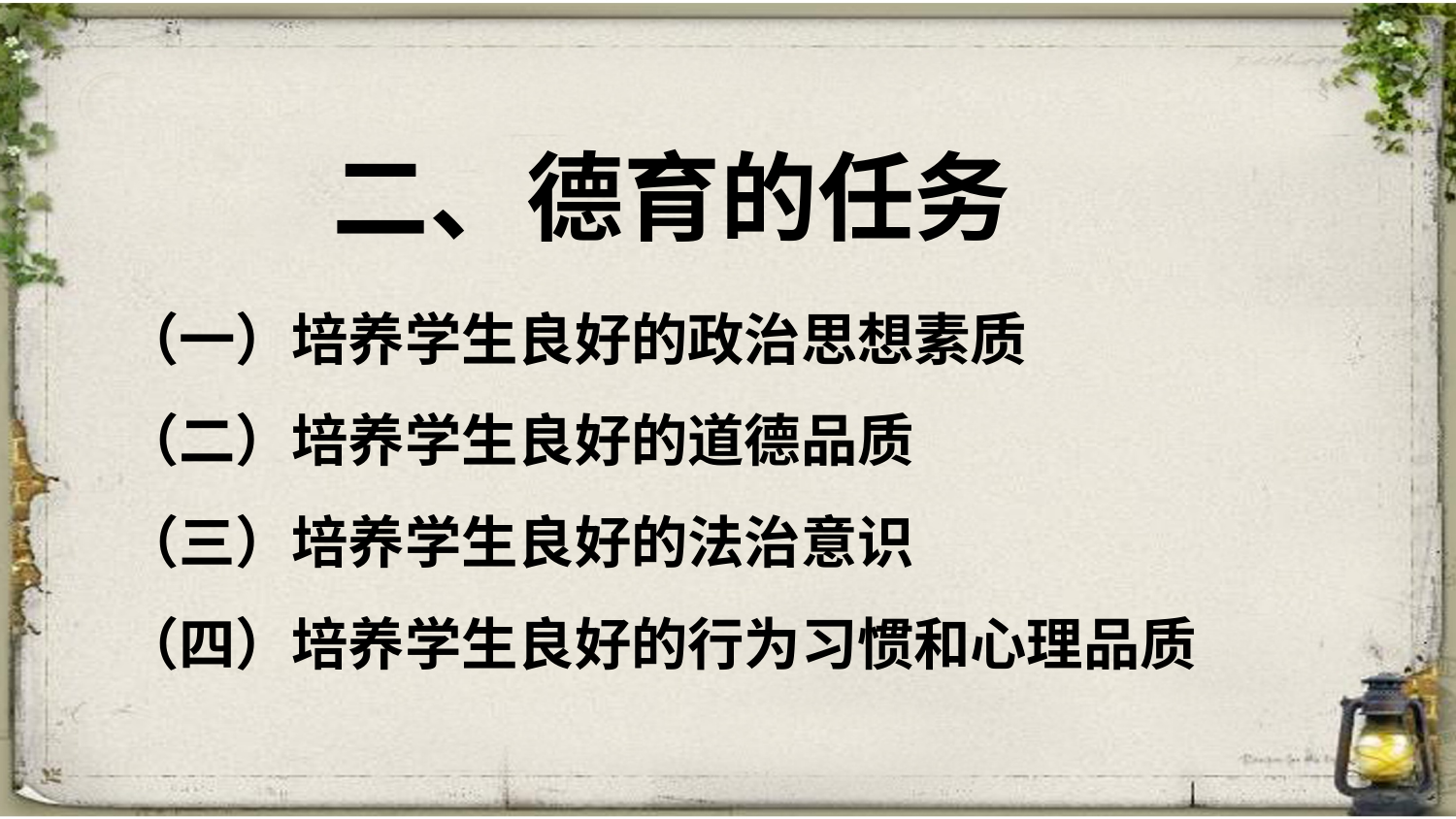

二、德育的任务
（一）培养学生良好的政治思想素质
（二）培养学生良好的道德品质
（三）培养学生良好的法治意识
（四）培养学生良好的行为习惯和心理品质